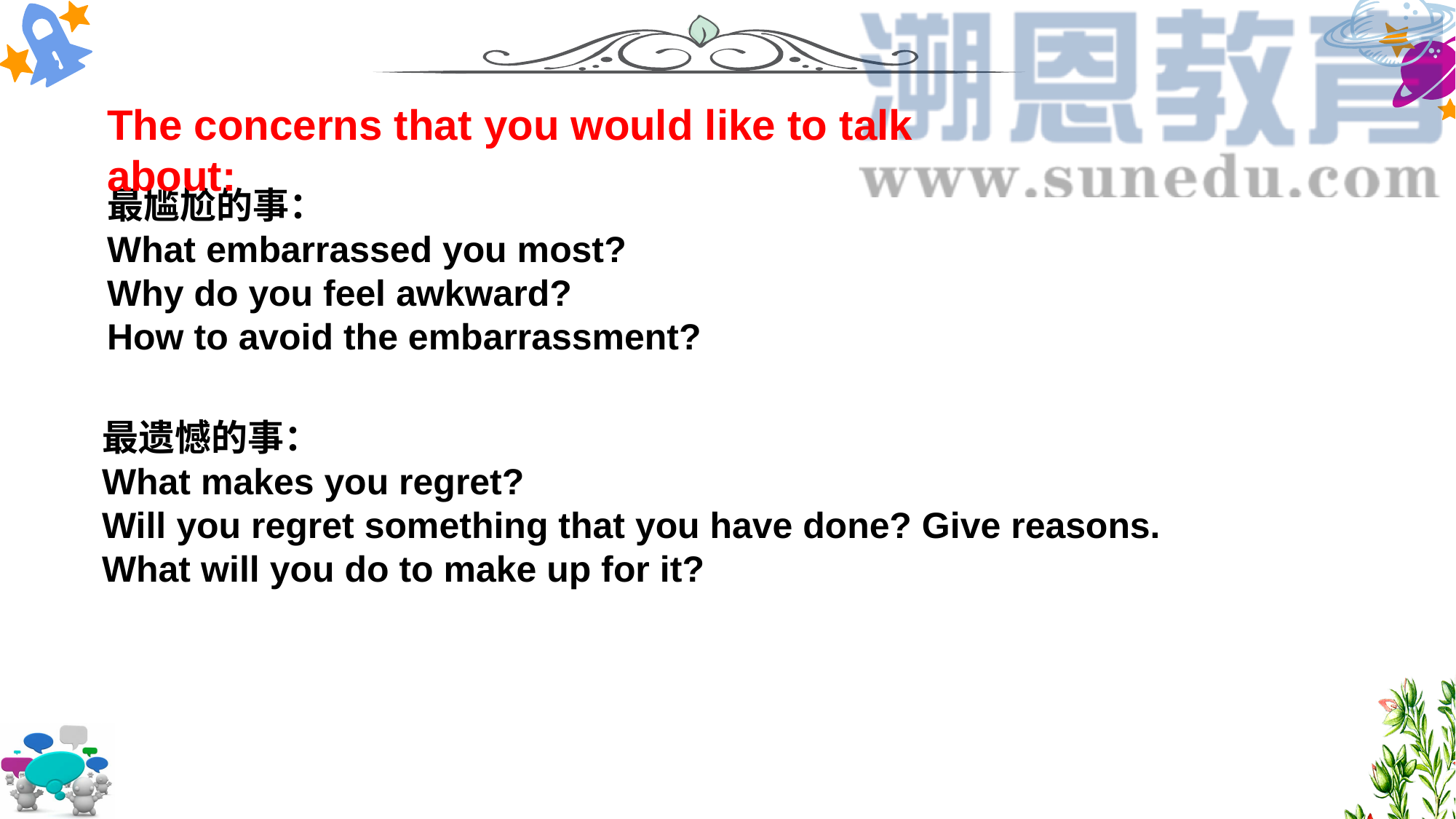

The concerns that you would like to talk about:
最尴尬的事：
What embarrassed you most?
Why do you feel awkward?
How to avoid the embarrassment?
最遗憾的事：
What makes you regret?
Will you regret something that you have done? Give reasons.
What will you do to make up for it?